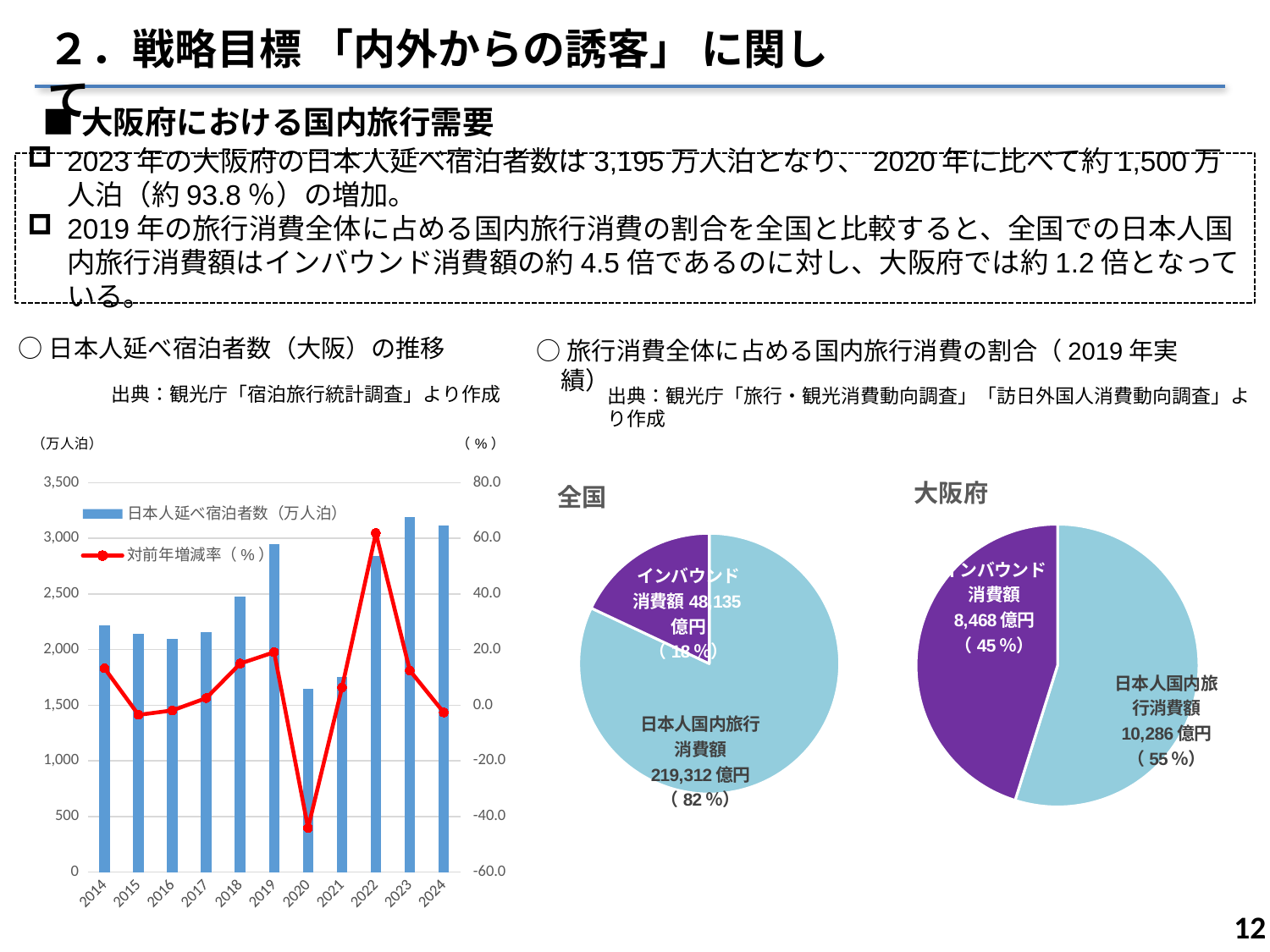

２．戦略目標 「内外からの誘客」 に関して
■大阪府における国内旅行需要
2023年の大阪府の日本人延べ宿泊者数は3,195万人泊となり、2020年に比べて約1,500万人泊（約93.8％）の増加。
2019年の旅行消費全体に占める国内旅行消費の割合を全国と比較すると、全国での日本人国内旅行消費額はインバウンド消費額の約4.5倍であるのに対し、大阪府では約1.2倍となっている。
○日本人延べ宿泊者数（大阪）の推移
○旅行消費全体に占める国内旅行消費の割合（2019年実績）
出典：観光庁「宿泊旅行統計調査」より作成
出典：観光庁「旅行・観光消費動向調査」「訪日外国人消費動向調査」より作成

### Chart: 大阪府

| Category | 旅行消費額 |
|---|---|
| 日本人国内旅行消費額 | 10286.0 |
| 訪日外国人消費額 | 8468.0 |

### Chart: 全国

| Category | 旅行消費額 |
|---|---|
| 日本人国内旅行消費額 | 219312.0 |
| 訪日外国人旅行消費額 | 48135.0 |

### Chart

| Category | 日本人延べ宿泊者数（万人泊） | 対前年増減率（%） |
|---|---|---|
| 2014 | 2216.909 | 13.298764803676399 |
| 2015 | 2140.041 | -3.467350261106794 |
| 2016 | 2100.1639999999998 | -1.863375514768173 |
| 2017 | 2154.044 | 2.565513931292984 |
| 2018 | 2477.3830000000003 | 15.010789008952475 |
| 2019 | 2950.134 | 19.082677163765148 |
| 2020 | 1649.227 | -44.0965393436366 |
| 2021 | 1753.9360000000001 | 6.348974398309037 |
| 2022 | 2839.2799999999997 | 61.88047910528092 |
| 2023 | 3194.639 | 12.515813868304647 |
| 2024 | 3111.93 | -2.588993623379665 |
12